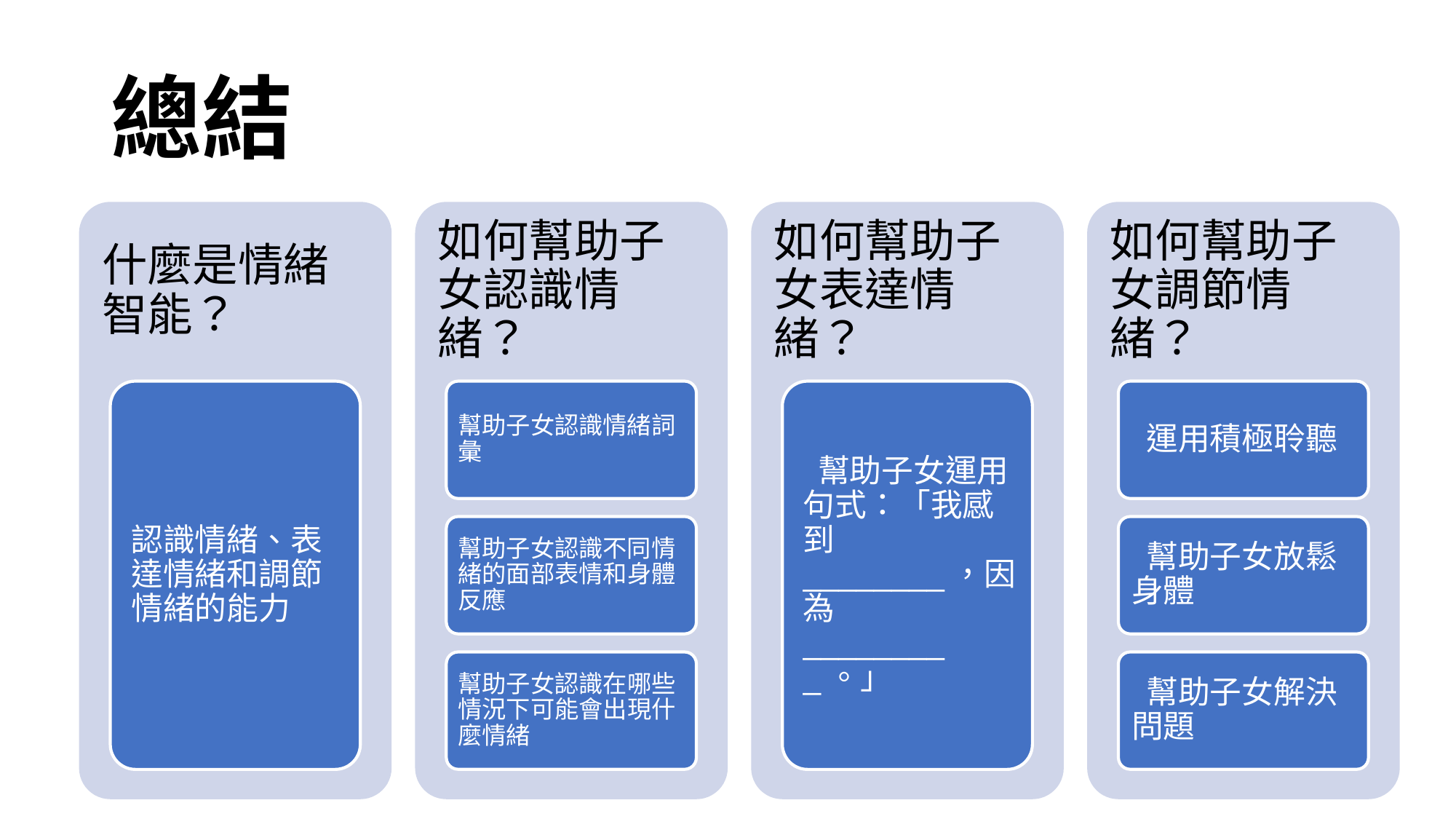

# 總結
什麼是情緒智能？
認識情緒、表達情緒和調節情緒的能力
如何幫助子女認識情緒？
幫助子女認識情緒詞彙
幫助子女認識不同情緒的面部表情和身體反應
幫助子女認識在哪些情況下可能會出現什麼情緒
如何幫助子女表達情緒？
 幫助子女運用句式：「我感到________，因為_________。」
如何幫助子女調節情緒？
 運用積極聆聽
 幫助子女放鬆身體
 幫助子女解決問題